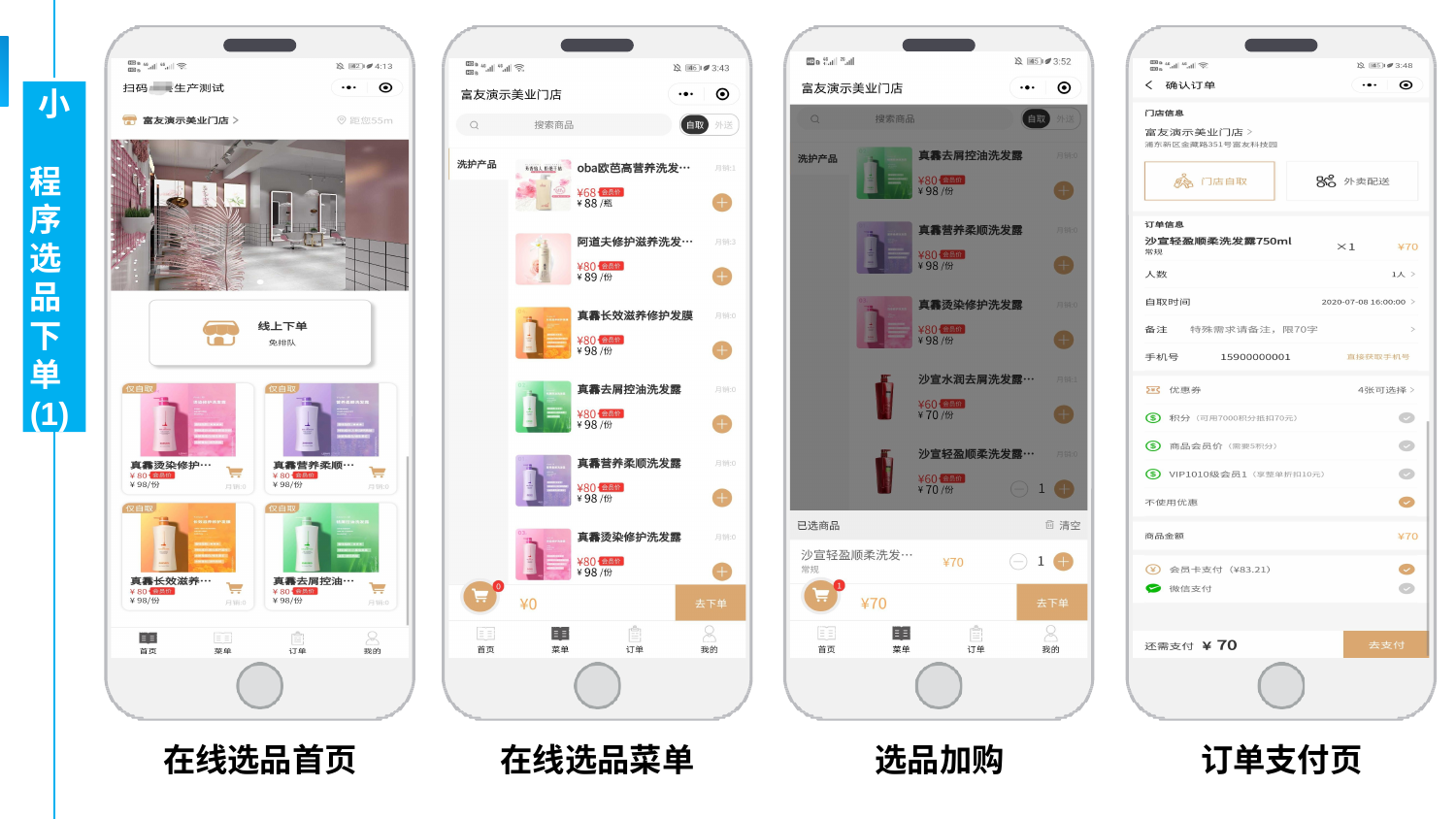

小     程 序 选 品 下 单 (1)

在线选品首页
在线选品菜单
选品加购
订单支付页